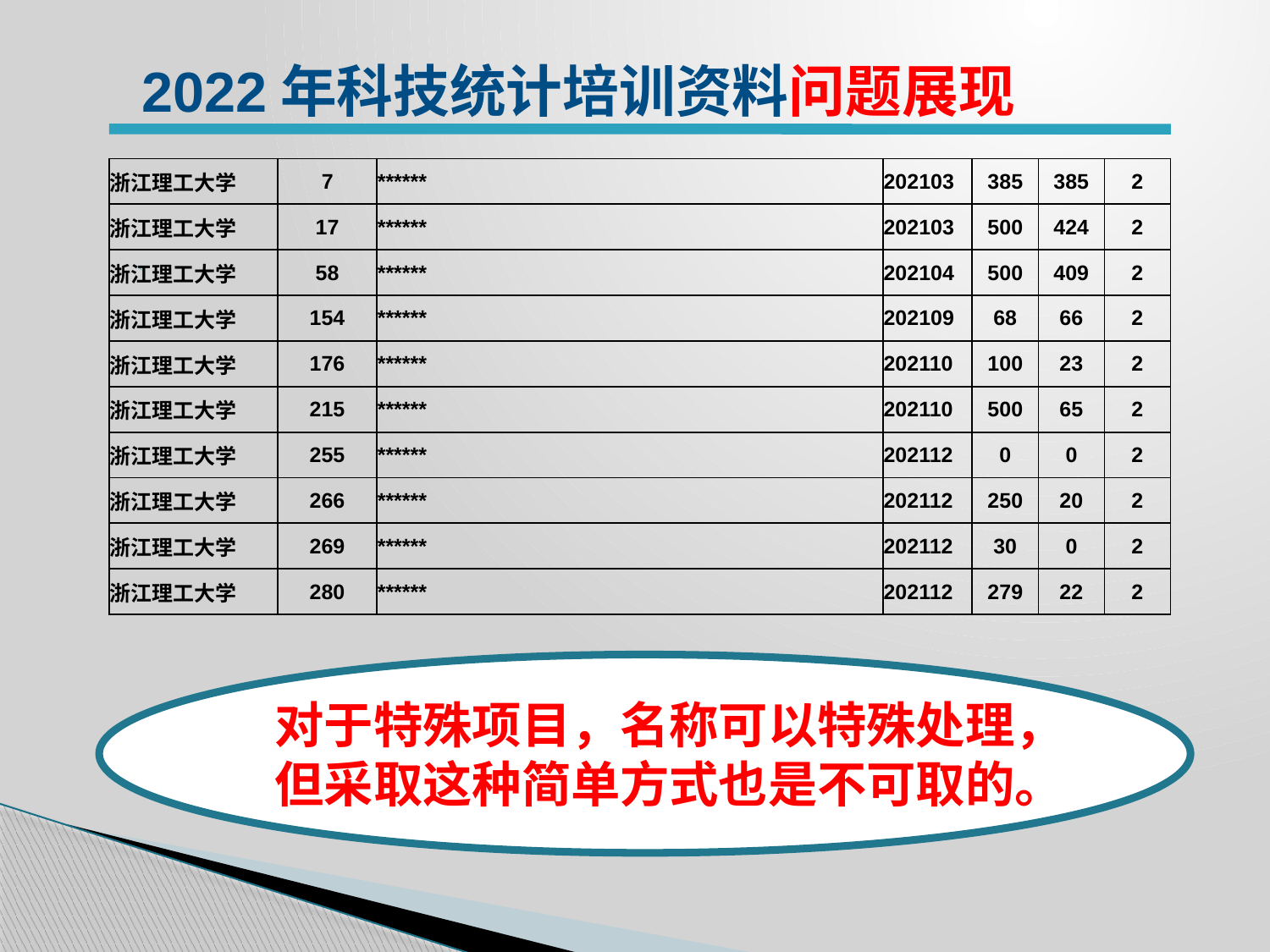

2022年科技统计培训资料问题展现
| 浙江理工大学 | 7 | \*\*\*\*\*\* | 202103 | 385 | 385 | 2 |
| --- | --- | --- | --- | --- | --- | --- |
| 浙江理工大学 | 17 | \*\*\*\*\*\* | 202103 | 500 | 424 | 2 |
| 浙江理工大学 | 58 | \*\*\*\*\*\* | 202104 | 500 | 409 | 2 |
| 浙江理工大学 | 154 | \*\*\*\*\*\* | 202109 | 68 | 66 | 2 |
| 浙江理工大学 | 176 | \*\*\*\*\*\* | 202110 | 100 | 23 | 2 |
| 浙江理工大学 | 215 | \*\*\*\*\*\* | 202110 | 500 | 65 | 2 |
| 浙江理工大学 | 255 | \*\*\*\*\*\* | 202112 | 0 | 0 | 2 |
| 浙江理工大学 | 266 | \*\*\*\*\*\* | 202112 | 250 | 20 | 2 |
| 浙江理工大学 | 269 | \*\*\*\*\*\* | 202112 | 30 | 0 | 2 |
| 浙江理工大学 | 280 | \*\*\*\*\*\* | 202112 | 279 | 22 | 2 |
对于特殊项目，名称可以特殊处理，但采取这种简单方式也是不可取的。